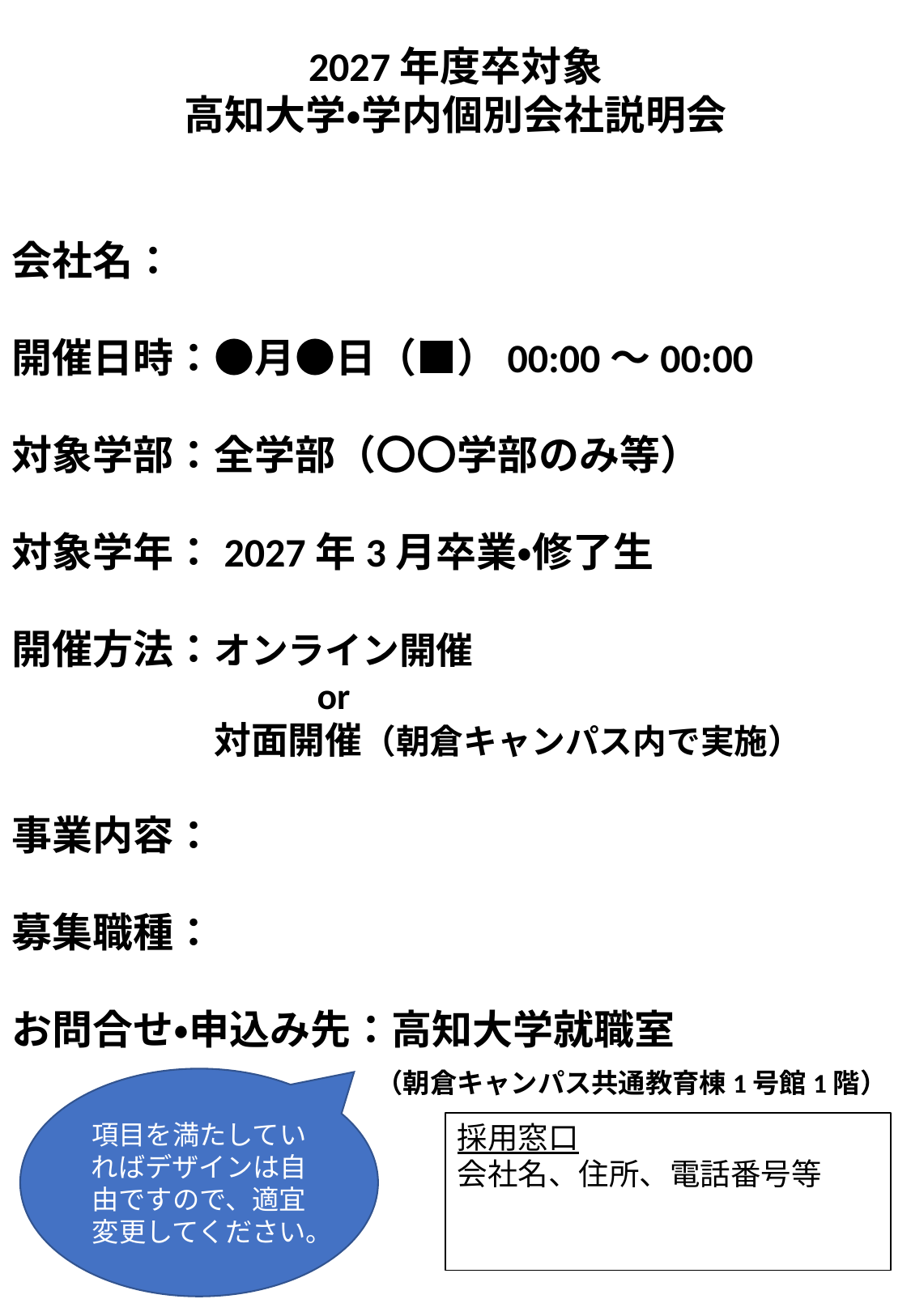

2027年度卒対象
高知大学・学内個別会社説明会

会社名：

開催日時：●月●日（■）00:00～00:00

対象学部：全学部（〇〇学部のみ等）

対象学年：2027年3月卒業・修了生

開催方法：オンライン開催
　　　　　　　　or
　　　　　  対面開催（朝倉キャンパス内で実施）

事業内容：

募集職種：

お問合せ・申込み先：高知大学就職室
　　　　　　　　　（朝倉キャンパス共通教育棟1号館1階）
項目を満たしていればデザインは自由ですので、適宜変更してください。
採用窓口
会社名、住所、電話番号等